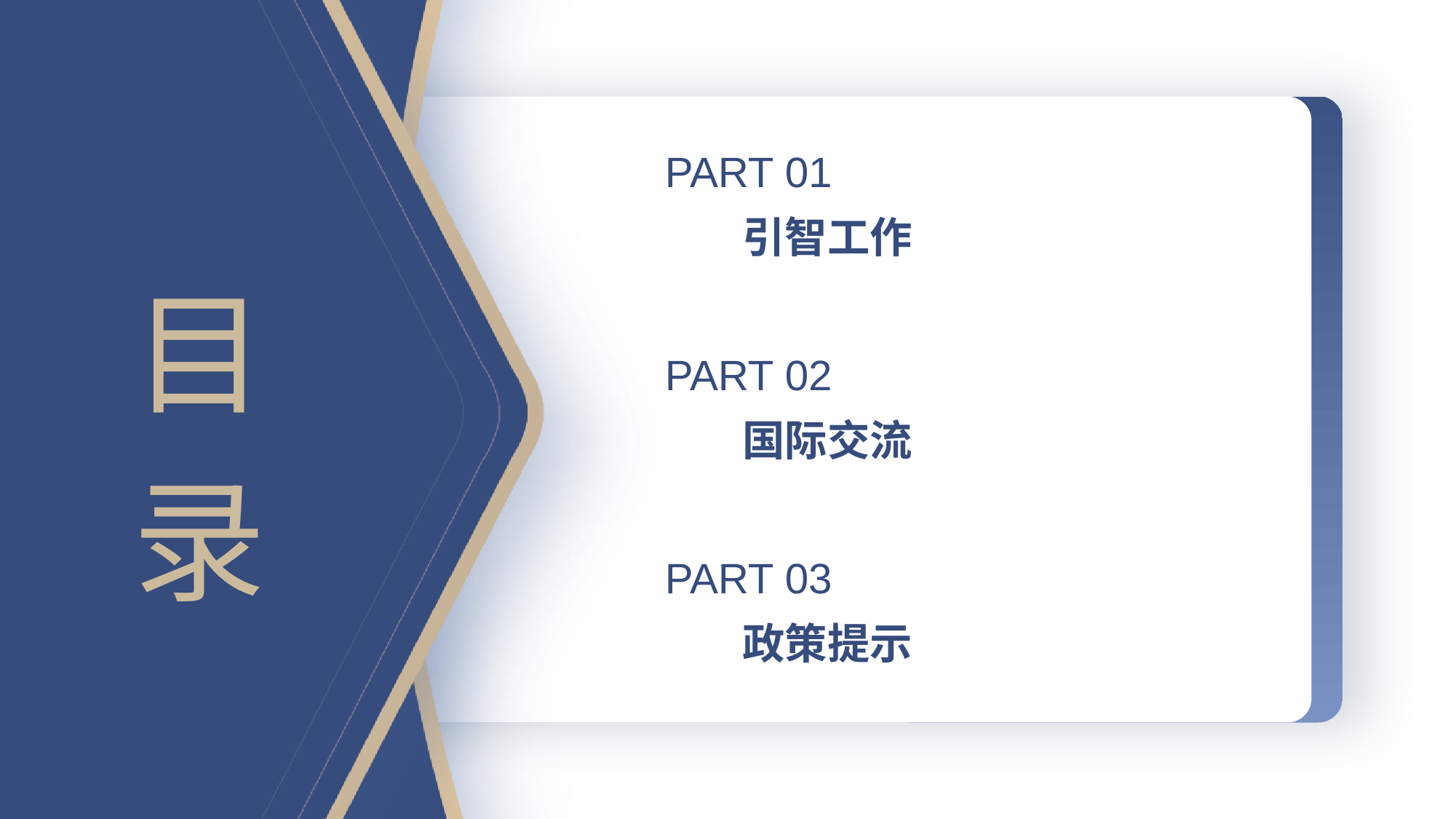

PART 01
引智工作
PART 02
国际交流
PART 03
政策提示